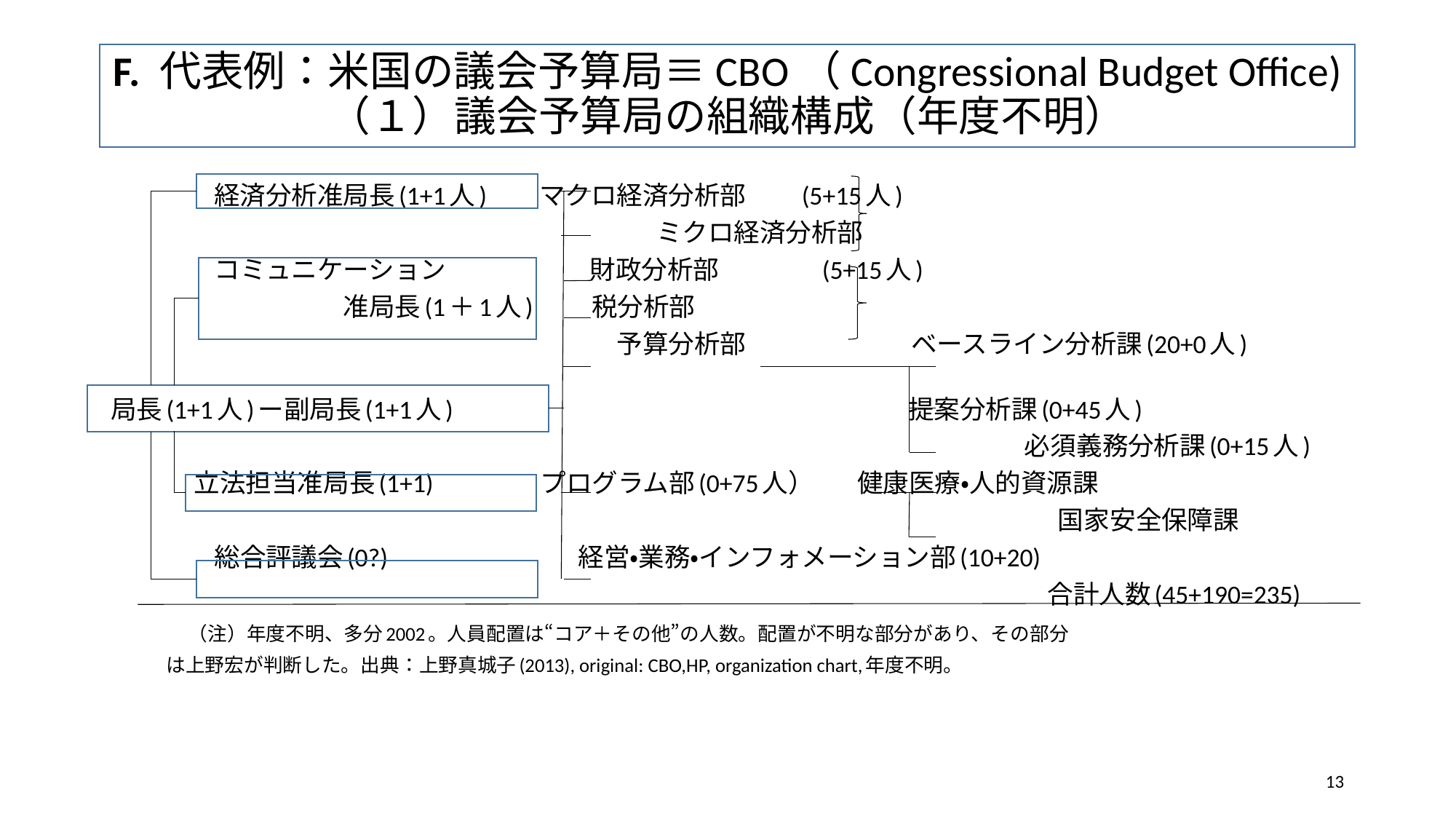

# F. 代表例：米国の議会予算局≡CBO（Congressional Budget Office) （１）議会予算局の組織構成（年度不明）

　　　　経済分析准局長(1+1人)　    マクロ経済分析部　　(5+15人)
　　　　　　　　　　　　　　　　　　　　     ミクロ経済分析部
　　　　コミュニケーション　　　　       財政分析部                 (5+15人)
　　　　　　　　　准局長(1＋1人)　     税分析部
　　　　　　　　　　　　              　　　　  予算分析部    　　　           ベースライン分析課(20+0人)
局長(1+1人)ー副局長(1+1人)　　　　　　　　　　  　　　　　         提案分析課(0+45人)
　　　　　　　　　　　　　　　　　　　　　　　　　　　       　　　　　        必須義務分析課(0+15人)
　　　 立法担当准局長(1+1)　　　　プログラム部(0+75人）　   健康医療・人的資源課
　　　　　　　　　　　　　　　　　　　　　　　　　　　　　　　　　　　　   国家安全保障課
　　　　総合評議会(0?)　　　　　　　 経営・業務・インフォメーション部(10+20)
　　　　　　　　　　　　　　　　　　　　　　　　　　　　　　　　　　          合計人数(45+190=235)
　　　（注）年度不明、多分2002。人員配置は“コア＋その他”の人数。配置が不明な部分があり、その部分
            は上野宏が判断した。出典：上野真城子(2013), original: CBO,HP, organization chart,年度不明。

13